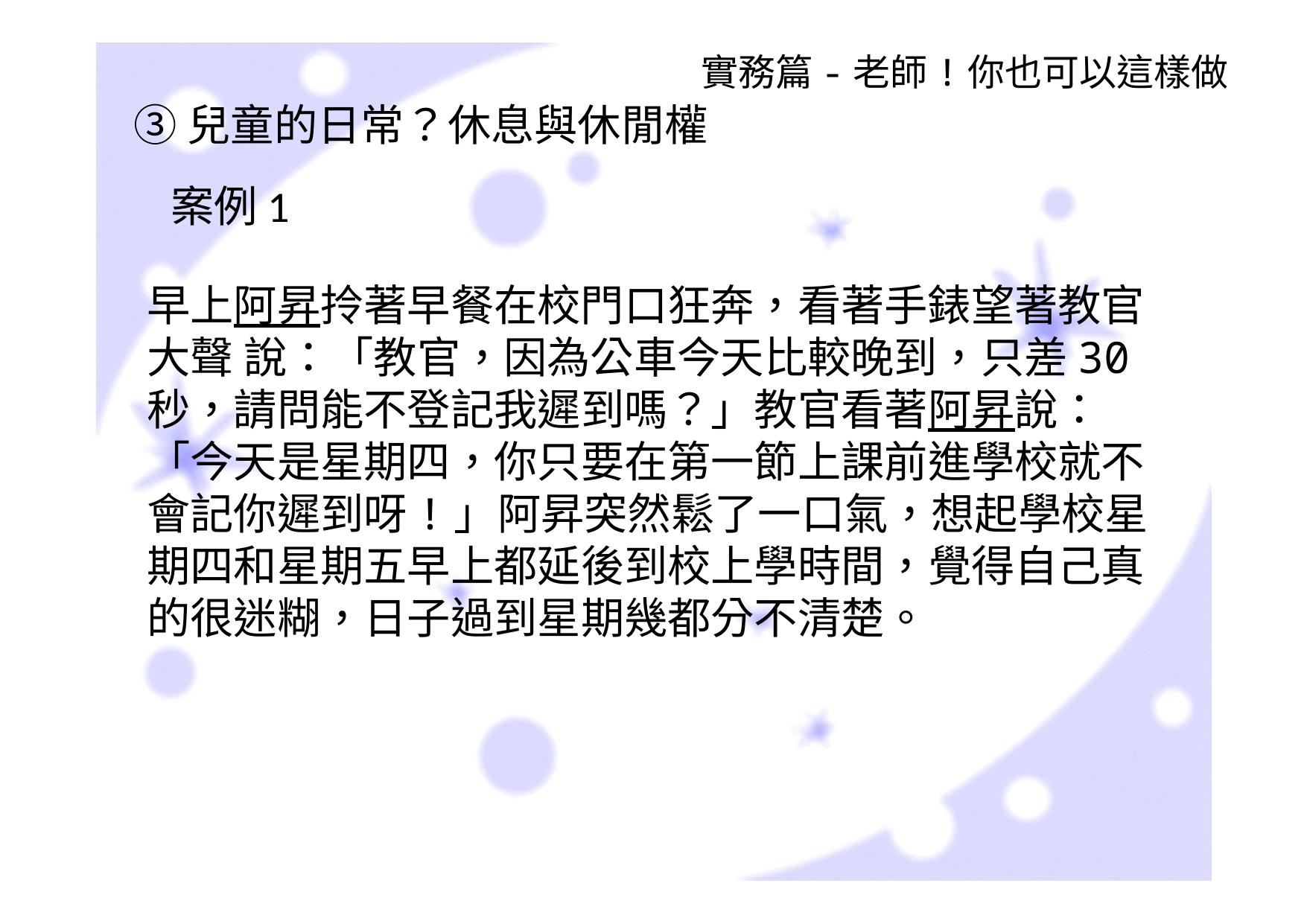

實務篇-老師!你也可以這樣做
③兒童的日常？休息與休閒權
案例1
早上阿昇拎著早餐在校門口狂奔，看著手錶望著教官大聲 說：「教官，因為公車今天比較晚到，只差30秒，請問能不登記我遲到嗎？」教官看著阿昇說：「今天是星期四，你只要在第一節上課前進學校就不會記你遲到呀!」阿昇突然鬆了一口氣，想起學校星期四和星期五早上都延後到校上學時間，覺得自己真的很迷糊，日子過到星期幾都分不清楚。